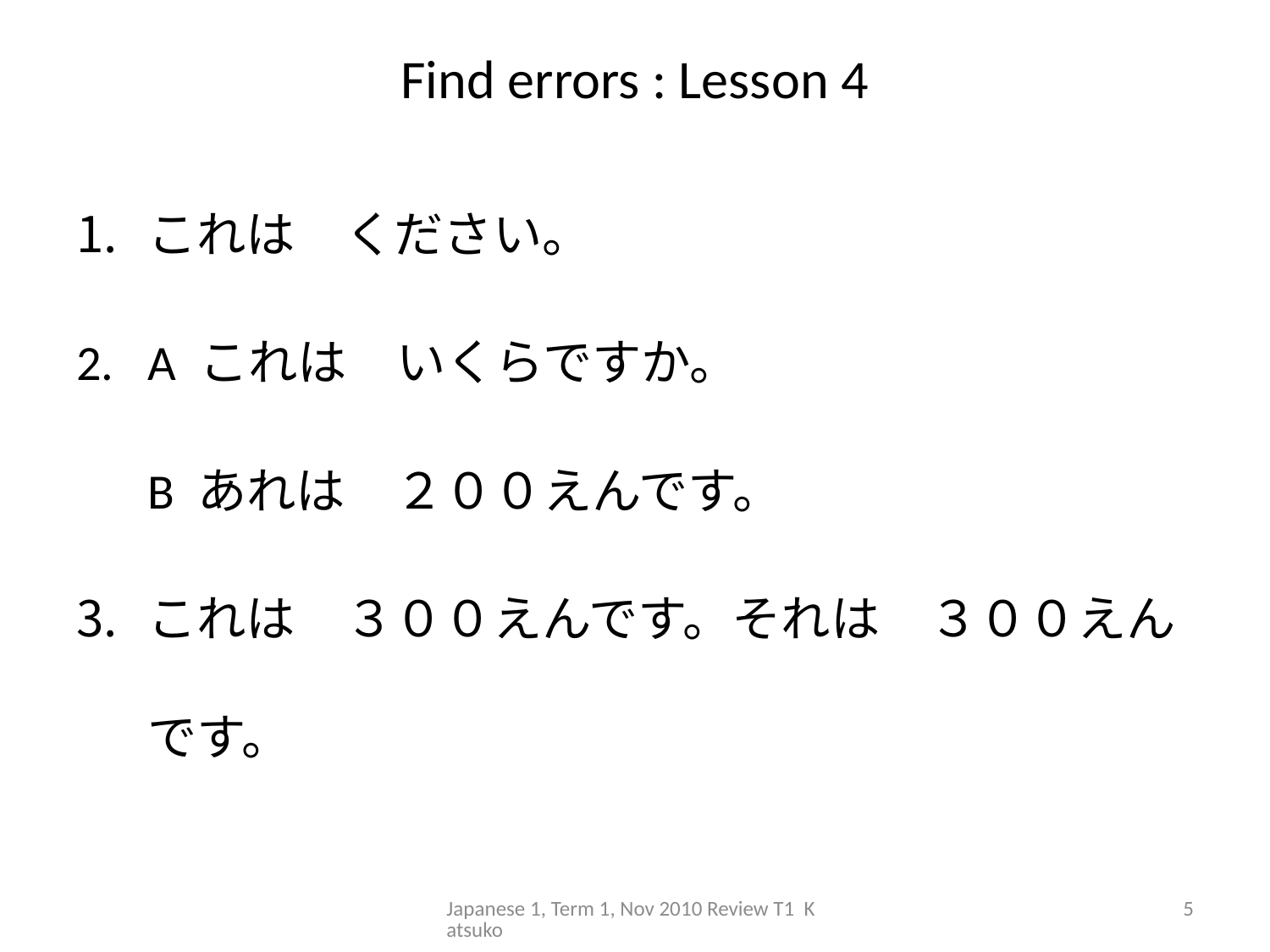

# Find errors : Lesson 4
これは　ください。
A これは　いくらですか。
	B あれは　２００えんです。
これは　３００えんです。それは　３００えんです。
Japanese 1, Term 1, Nov 2010 Review T1  Katsuko
5